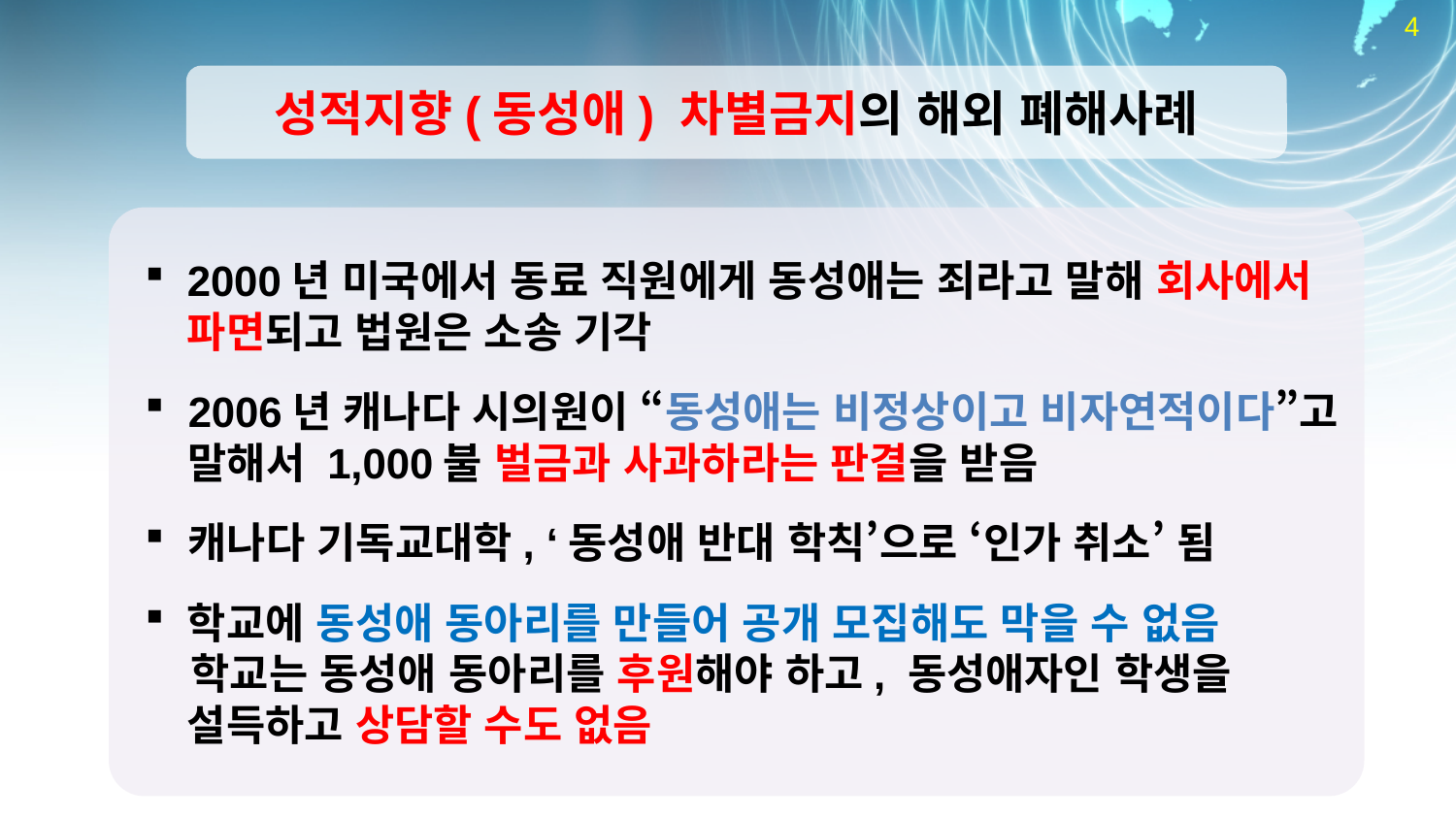

4
성적지향(동성애) 차별금지의 해외 폐해사례
2000년 미국에서 동료 직원에게 동성애는 죄라고 말해 회사에서 파면되고 법원은 소송 기각

2006년 캐나다 시의원이 “동성애는 비정상이고 비자연적이다”고 말해서 1,000불 벌금과 사과하라는 판결을 받음

캐나다 기독교대학, ‘동성애 반대 학칙’으로 ‘인가 취소’ 됨

학교에 동성애 동아리를 만들어 공개 모집해도 막을 수 없음
   학교는 동성애 동아리를 후원해야 하고, 동성애자인 학생을 설득하고 상담할 수도 없음